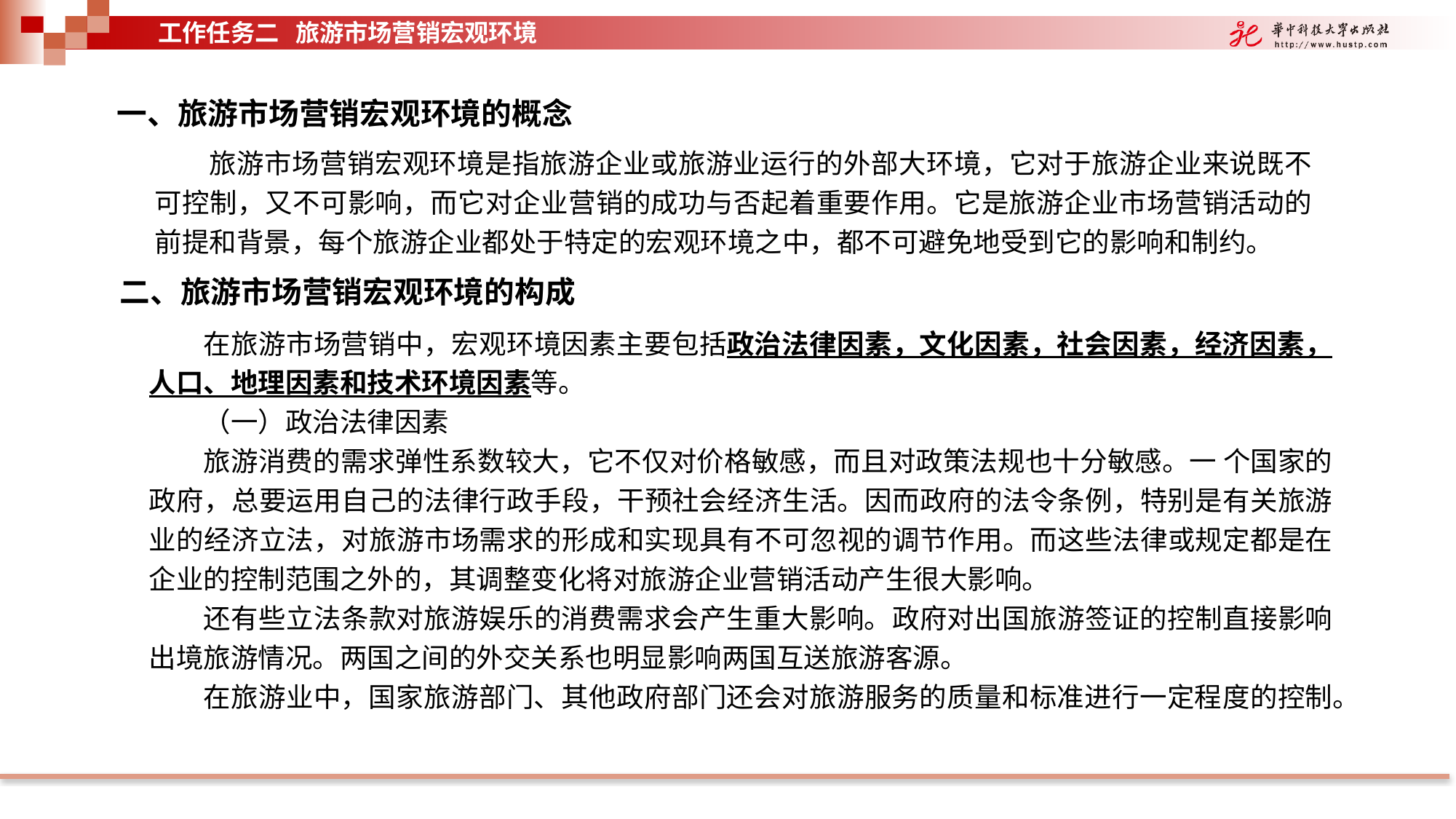

工作任务二   旅游市场营销宏观环境
一、旅游市场营销宏观环境的概念
旅游市场营销宏观环境是指旅游企业或旅游业运行的外部大环境，它对于旅游企业来说既不可控制，又不可影响，而它对企业营销的成功与否起着重要作用。它是旅游企业市场营销活动的前提和背景，每个旅游企业都处于特定的宏观环境之中，都不可避免地受到它的影响和制约。
二、旅游市场营销宏观环境的构成
在旅游市场营销中，宏观环境因素主要包括政治法律因素，文化因素，社会因素，经济因素，人口、地理因素和技术环境因素等。
（一）政治法律因素
旅游消费的需求弹性系数较大，它不仅对价格敏感，而且对政策法规也十分敏感。一 个国家的政府，总要运用自己的法律行政手段，干预社会经济生活。因而政府的法令条例，特别是有关旅游业的经济立法，对旅游市场需求的形成和实现具有不可忽视的调节作用。而这些法律或规定都是在企业的控制范围之外的，其调整变化将对旅游企业营销活动产生很大影响。
还有些立法条款对旅游娱乐的消费需求会产生重大影响。政府对出国旅游签证的控制直接影响出境旅游情况。两国之间的外交关系也明显影响两国互送旅游客源。
在旅游业中，国家旅游部门、其他政府部门还会对旅游服务的质量和标准进行一定程度的控制。